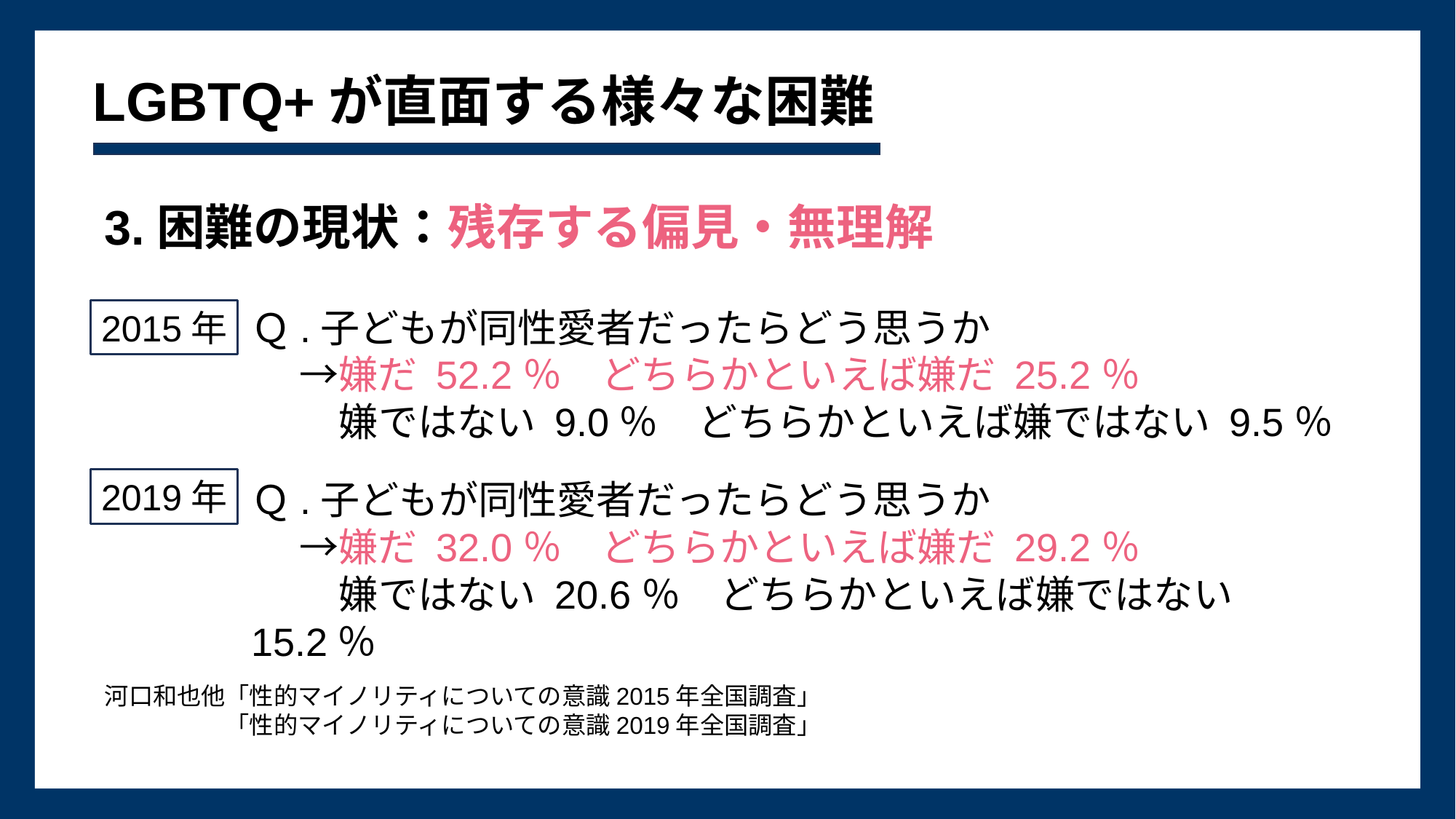

# LGBTQ+が直面する様々な困難

3.困難の現状：残存する偏見・無理解
Ｑ.子どもが同性愛者だったらどう思うか
　 →嫌だ 52.2％　どちらかといえば嫌だ 25.2％
　　 嫌ではない 9.0％　どちらかといえば嫌ではない 9.5％
2015年
2019年
Ｑ.子どもが同性愛者だったらどう思うか
　 →嫌だ 32.0％　どちらかといえば嫌だ 29.2％
　　 嫌ではない 20.6％　どちらかといえば嫌ではない 15.2％
河口和也他「性的マイノリティについての意識2015年全国調査」
　　　　　「性的マイノリティについての意識2019年全国調査」